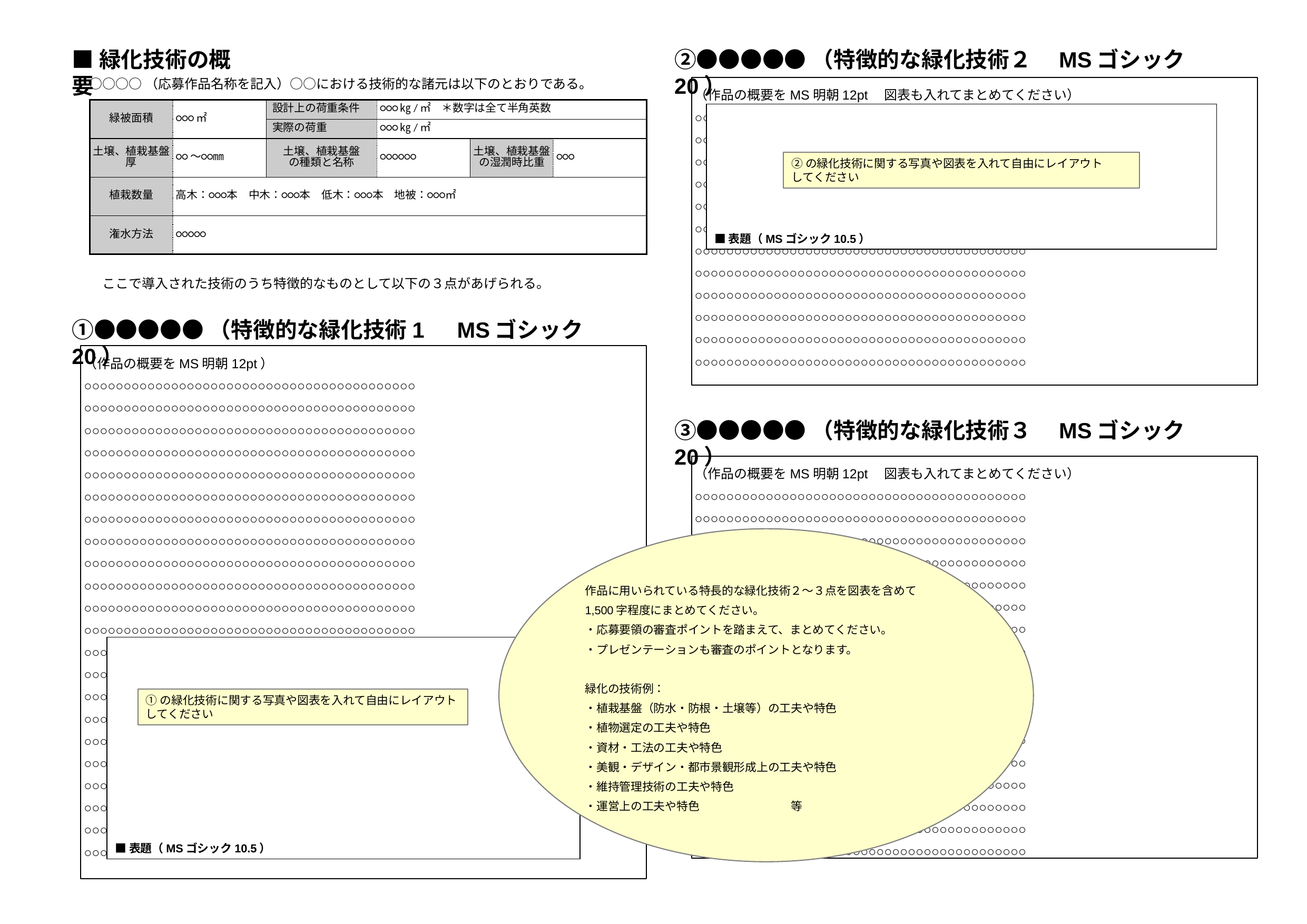

■緑化技術の概要
②●●●●●（特徴的な緑化技術２　MSゴシック20）
○○○○（応募作品名称を記入）○○における技術的な諸元は以下のとおりである。
（作品の概要をMS明朝12pt　図表も入れてまとめてください）
○○○○○○○○○○○○○○○○○○○○○○○○○○○○○○○○○○○○○○○○○○
○○○○○○○○○○○○○○○○○○○○○○○○○○○○○○○○○○○○○○○○○○
○○○○○○○○○○○○○○○○○○○○○○○○○○○○○○○○○○○○○○○○○○
○○○○○○○○○○○○○○○○○○○○○○○○○○○○○○○○○○○○○○○○○○
○○○○○○○○○○○○○○○○○○○○○○○○○○○○○○○○○○○○○○○○○○
○○○○○○○○○○○○○○○○○○○○○○○○○○○○○○○○○○○○○○○○○○
○○○○○○○○○○○○○○○○○○○○○○○○○○○○○○○○○○○○○○○○○○
○○○○○○○○○○○○○○○○○○○○○○○○○○○○○○○○○○○○○○○○○○
○○○○○○○○○○○○○○○○○○○○○○○○○○○○○○○○○○○○○○○○○○
○○○○○○○○○○○○○○○○○○○○○○○○○○○○○○○○○○○○○○○○○○
○○○○○○○○○○○○○○○○○○○○○○○○○○○○○○○○○○○○○○○○○○
○○○○○○○○○○○○○○○○○○○○○○○○○○○○○○○○○○○○○○○○○○
| 緑被面積 | ○○○㎡ | 設計上の荷重条件 | ○○○㎏/㎡　＊数字は全て半角英数 |  |  |
| --- | --- | --- | --- | --- | --- |
|  |  | 実際の荷重 | ○○○㎏/㎡ |  |  |
| 土壌、植栽基盤 厚 | ○○～○○㎜ | 土壌、植栽基盤 の種類と名称 | ○○○○○○ | 土壌、植栽基盤の湿潤時比重 | ○○○ |
| 植栽数量 | 高木：○○○本　中木：○○○本　低木：○○○本　地被：○○○㎡ |  |  |  |  |
| 潅水方法 | ○○○○○ |  |  |  |  |
■表題（MSゴシック10.5）
②の緑化技術に関する写真や図表を入れて自由にレイアウト
してください

　ここで導入された技術のうち特徴的なものとして以下の３点があげられる。
①●●●●●（特徴的な緑化技術1　MSゴシック20）
（作品の概要をMS明朝12pt）
○○○○○○○○○○○○○○○○○○○○○○○○○○○○○○○○○○○○○○○○○○
○○○○○○○○○○○○○○○○○○○○○○○○○○○○○○○○○○○○○○○○○○
○○○○○○○○○○○○○○○○○○○○○○○○○○○○○○○○○○○○○○○○○○
○○○○○○○○○○○○○○○○○○○○○○○○○○○○○○○○○○○○○○○○○○
○○○○○○○○○○○○○○○○○○○○○○○○○○○○○○○○○○○○○○○○○○
○○○○○○○○○○○○○○○○○○○○○○○○○○○○○○○○○○○○○○○○○○
○○○○○○○○○○○○○○○○○○○○○○○○○○○○○○○○○○○○○○○○○○
○○○○○○○○○○○○○○○○○○○○○○○○○○○○○○○○○○○○○○○○○○
○○○○○○○○○○○○○○○○○○○○○○○○○○○○○○○○○○○○○○○○○○
○○○○○○○○○○○○○○○○○○○○○○○○○○○○○○○○○○○○○○○○○○
○○○○○○○○○○○○○○○○○○○○○○○○○○○○○○○○○○○○○○○○○○
○○○○○○○○○○○○○○○○○○○○○○○○○○○○○○○○○○○○○○○○○○
○○○○○○○○○○○○○○○○○○○○○○○○○○○○○○○○○○○○○○○○○○
○○○○○○○○○○○○○○○○○○○○○○○○○○○○○○○○○○○○○○○○○○
○○○○○○○○○○○○○○○○○○○○○○○○○○○○○○○○○○○○○○○○○○
○○○○○○○○○○○○○○○○○○○○○○○○○○○○○○○○○○○○○○○○○○
○○○○○○○○○○○○○○○○○○○○○○○○○○○○○○○○○○○○○○○○○○
○○○○○○○○○○○○○○○○○○○○○○○○○○○○○○○○○○○○○○○○○○
○○○○○○○○○○○○○○○○○○○○○○○○○○○○○○○○○○○○○○○○○○
○○○○○○○○○○○○○○○○○○○○○○○○○○○○○○○○○○○○○○○○○○
○○○○○○○○○○○○○○○○○○○○○○○○○○○○○○○○○○○○○○○○○○
○○○○○○○○○○○○○○○○○○○○○○○○○○○○○○○○○○○○○○○○○○
③●●●●●（特徴的な緑化技術３　MSゴシック20）
（作品の概要をMS明朝12pt　図表も入れてまとめてください）
○○○○○○○○○○○○○○○○○○○○○○○○○○○○○○○○○○○○○○○○○○
○○○○○○○○○○○○○○○○○○○○○○○○○○○○○○○○○○○○○○○○○○
○○○○○○○○○○○○○○○○○○○○○○○○○○○○○○○○○○○○○○○○○○
○○○○○○○○○○○○○○○○○○○○○○○○○○○○○○○○○○○○○○○○○○
○○○○○○○○○○○○○○○○○○○○○○○○○○○○○○○○○○○○○○○○○○
○○○○○○○○○○○○○○○○○○○○○○○○○○○○○○○○○○○○○○○○○○
○○○○○○○○○○○○○○○○○○○○○○○○○○○○○○○○○○○○○○○○○○
○○○○○○○○○○○○○○○○○○○○○○○○○○○○○○○○○○○○○○○○○○
○○○○○○○○○○○○○○○○○○○○○○○○○○○○○○○○○○○○○○○○○○
○○○○○○○○○○○○○○○○○○○○○○○○○○○○○○○○○○○○○○○○○○
○○○○○○○○○○○○○○○○○○○○○○○○○○○○○○○○○○○○○○○○○○
○○○○○○○○○○○○○○○○○○○○○○○○○○○○○○○○○○○○○○○○○○
○○○○○○○○○○○○○○○○○○○○○○○○○○○○○○○○○○○○○○○○○○
○○○○○○○○○○○○○○○○○○○○○○○○○○○○○○○○○○○○○○○○○○
○○○○○○○○○○○○○○○○○○○○○○○○○○○○○○○○○○○○○○○○○○
○○○○○○○○○○○○○○○○○○○○○○○○○○○○○○○○○○○○○○○○○○
○○○○○○○○○○○○○○○○○○○○○○○○○○○○○○○○○○○○○○○○○○
作品に用いられている特長的な緑化技術２～３点を図表を含めて1,500字程度にまとめてください。
・応募要領の審査ポイントを踏まえて、まとめてください。
・プレゼンテーションも審査のポイントとなります。

緑化の技術例：
・植栽基盤（防水・防根・土壌等）の工夫や特色
・植物選定の工夫や特色
・資材・工法の工夫や特色
・美観・デザイン・都市景観形成上の工夫や特色
・維持管理技術の工夫や特色
・運営上の工夫や特色　　　　　　　　等
■表題（MSゴシック10.5）
①の緑化技術に関する写真や図表を入れて自由にレイアウト
してください